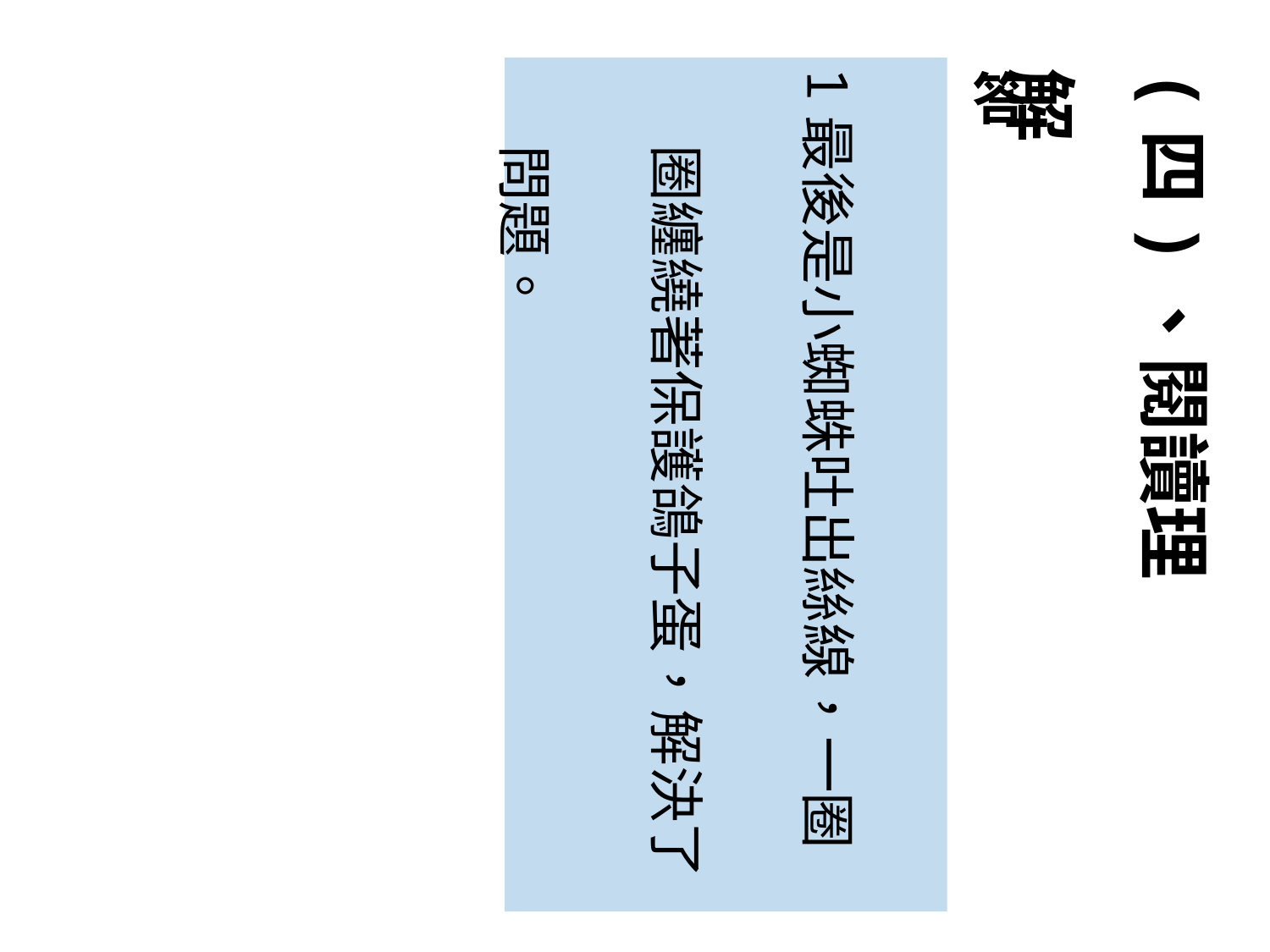

答
1最後是小蜘蛛吐出絲線，一圈
     圈纏繞著保護鴿子蛋，解決了
     問題。
(四)、閱讀理解